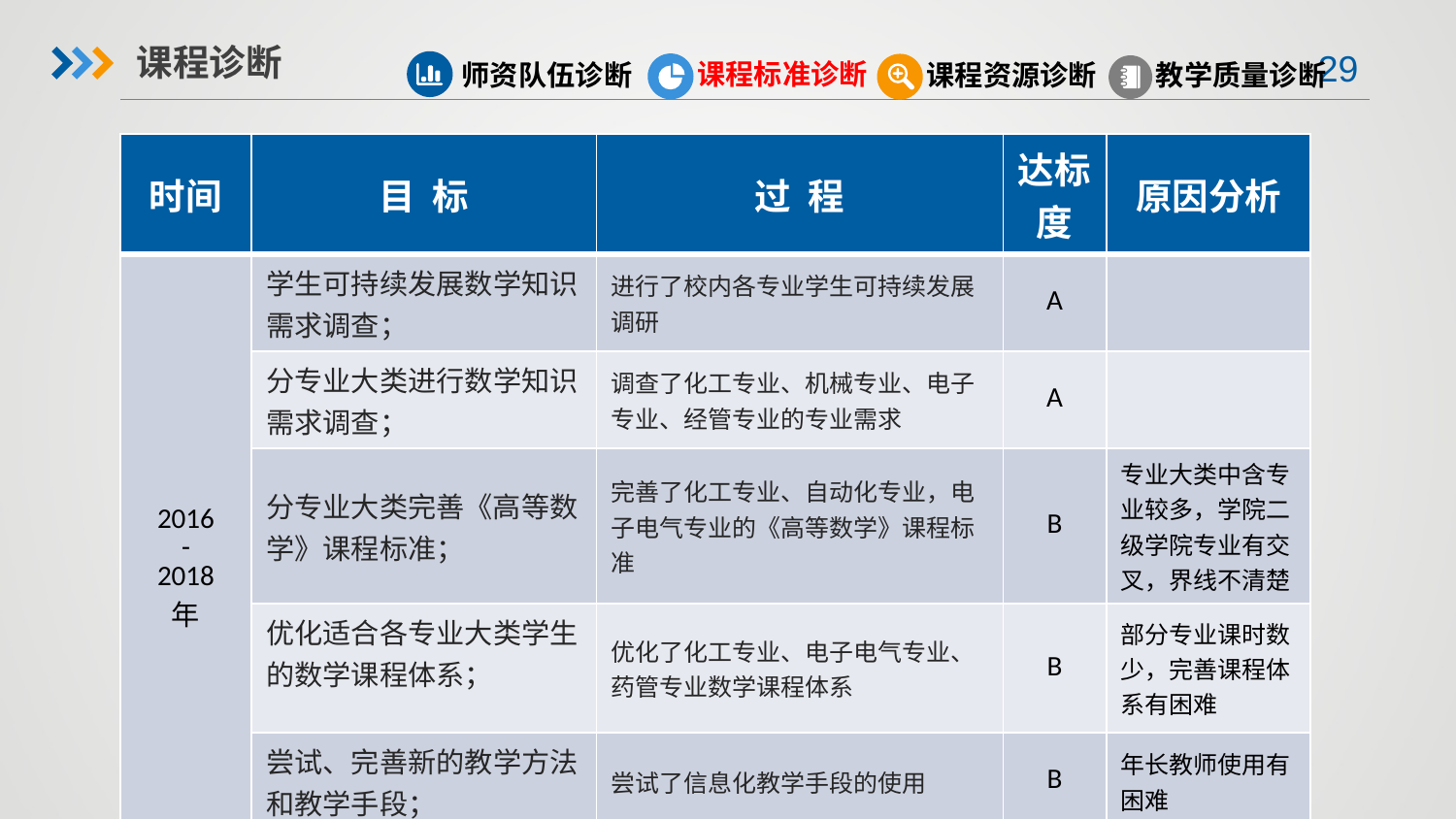

课程诊断
课程标准诊断
师资队伍诊断
课程资源诊断
教学质量诊断

| 时间 | 目 标 | 过 程 | 达标度 | 原因分析 |
| --- | --- | --- | --- | --- |
| 2016 - 2018 年 | 学生可持续发展数学知识需求调查； | 进行了校内各专业学生可持续发展调研 | A |  |
|  | 分专业大类进行数学知识需求调查； | 调查了化工专业、机械专业、电子专业、经管专业的专业需求 | A |  |
|  | 分专业大类完善《高等数学》课程标准； | 完善了化工专业、自动化专业，电子电气专业的《高等数学》课程标准 | B | 专业大类中含专业较多，学院二级学院专业有交叉，界线不清楚 |
|  | 优化适合各专业大类学生的数学课程体系； | 优化了化工专业、电子电气专业、药管专业数学课程体系 | B | 部分专业课时数少，完善课程体系有困难 |
|  | 尝试、完善新的教学方法和教学手段； | 尝试了信息化教学手段的使用 | B | 年长教师使用有困难 |
|  | 尝试、完善新的考核体系； | 尝试了大数据形成性评价考核 | B | 年长教师使用有困难 |